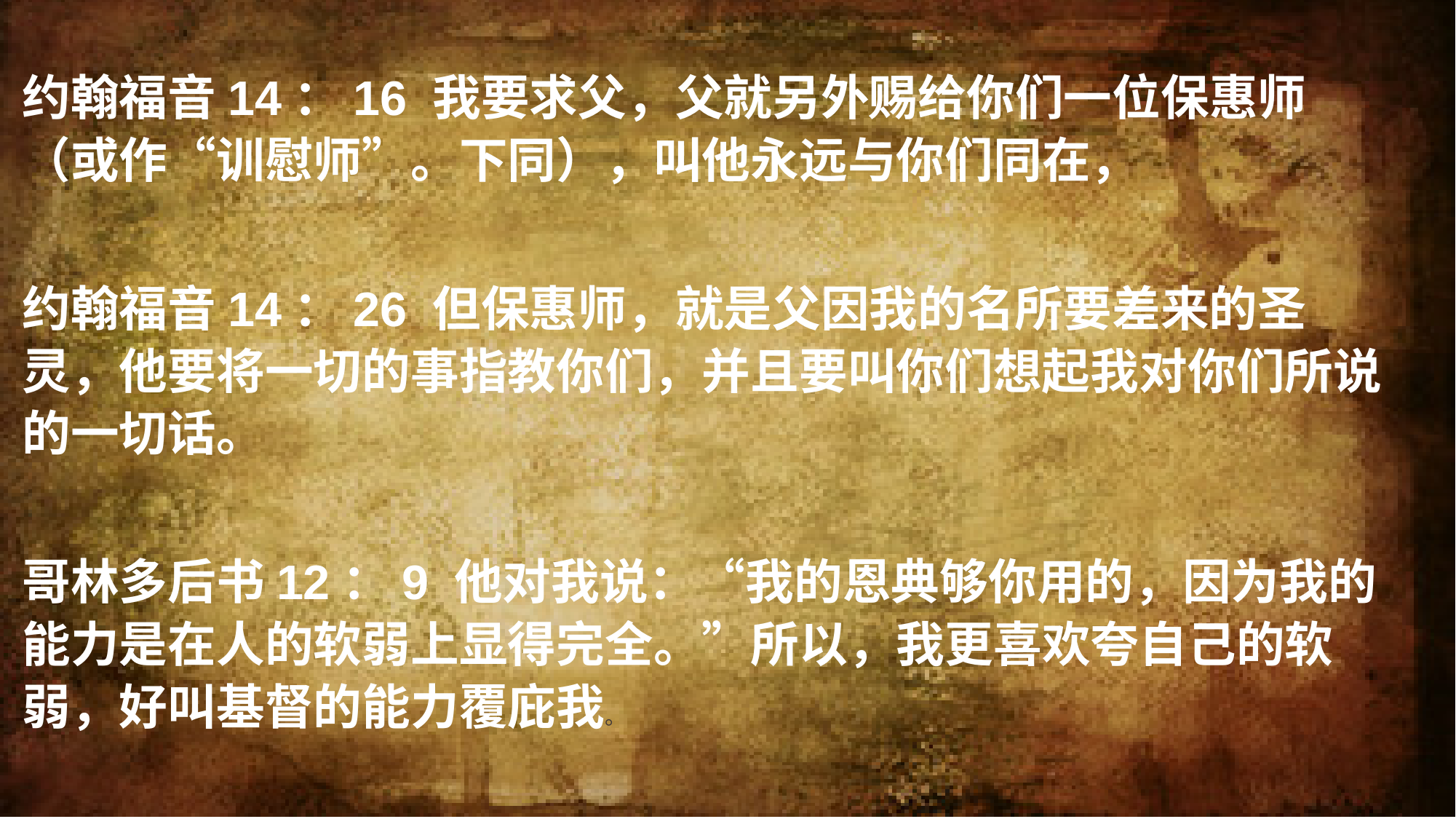

约翰福音14：16 我要求父，父就另外赐给你们一位保惠师（或作“训慰师”。下同），叫他永远与你们同在，

约翰福音14：26 但保惠师，就是父因我的名所要差来的圣灵，他要将一切的事指教你们，并且要叫你们想起我对你们所说的一切话。

哥林多后书12：9 他对我说：“我的恩典够你用的，因为我的能力是在人的软弱上显得完全。”所以，我更喜欢夸自己的软弱，好叫基督的能力覆庇我。